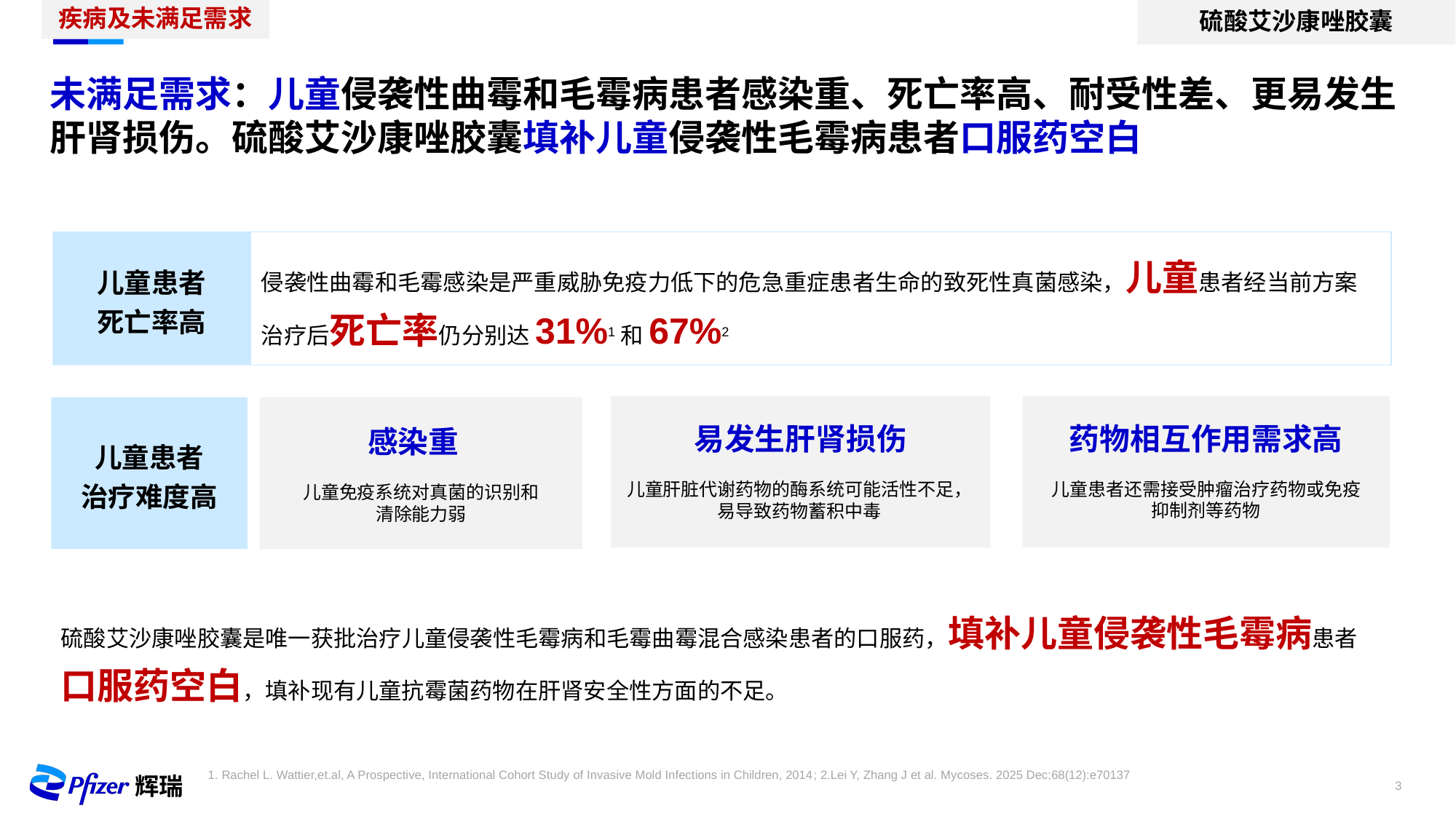

疾病及未满足需求
硫酸艾沙康唑胶囊
未满足需求：儿童侵袭性曲霉和毛霉病患者感染重、死亡率高、耐受性差、更易发生肝肾损伤。硫酸艾沙康唑胶囊填补儿童侵袭性毛霉病患者口服药空白
儿童患者
死亡率高
侵袭性曲霉和毛霉感染是严重威胁免疫力低下的危急重症患者生命的致死性真菌感染，儿童患者经当前方案治疗后死亡率仍分别达31%1和67%2

儿童患者
治疗难度高

易发生肝肾损伤
药物相互作用需求高
感染重
儿童患者还需接受肿瘤治疗药物或免疫抑制剂等药物
儿童肝脏代谢药物的酶系统可能活性不足，易导致药物蓄积中毒
儿童免疫系统对真菌的识别和清除能力弱
硫酸艾沙康唑胶囊是唯一获批治疗儿童侵袭性毛霉病和毛霉曲霉混合感染患者的口服药，填补儿童侵袭性毛霉病患者口服药空白，填补现有儿童抗霉菌药物在肝肾安全性方面的不足。
1. Rachel L. Wattier,et.al, A Prospective, International Cohort Study of Invasive Mold Infections in Children, 2014; 2.Lei Y, Zhang J et al. Mycoses. 2025 Dec;68(12):e70137